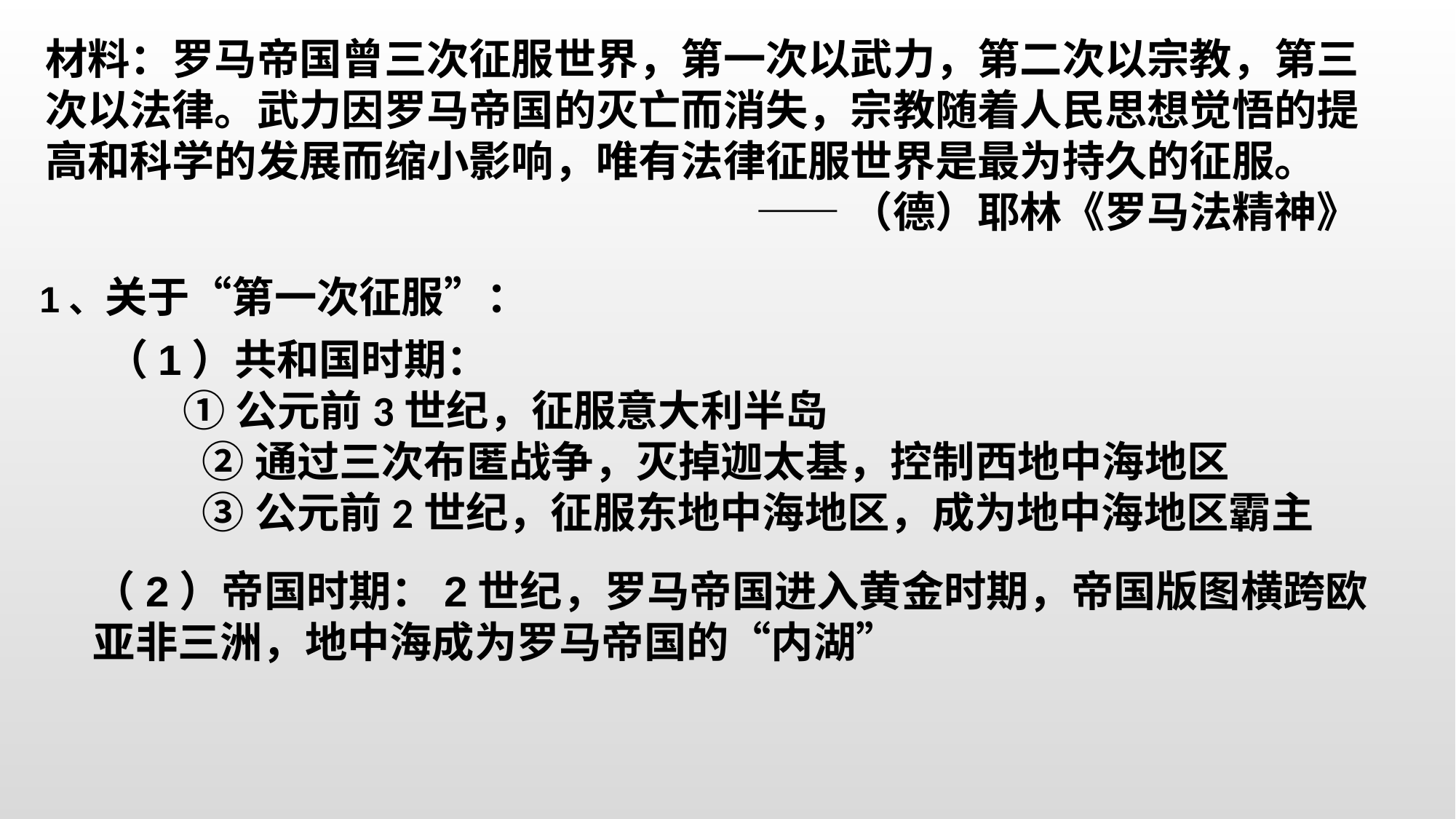

材料：罗马帝国曾三次征服世界，第一次以武力，第二次以宗教，第三
次以法律。武力因罗马帝国的灭亡而消失，宗教随着人民思想觉悟的提
高和科学的发展而缩小影响，唯有法律征服世界是最为持久的征服。
——（德）耶林《罗马法精神》
1、关于“第一次征服”：
（1）共和国时期：
        ①公元前3世纪，征服意大利半岛
          ②通过三次布匿战争，灭掉迦太基，控制西地中海地区
          ③公元前2世纪，征服东地中海地区，成为地中海地区霸主
（2）帝国时期：2世纪，罗马帝国进入黄金时期，帝国版图横跨欧
亚非三洲，地中海成为罗马帝国的“内湖”